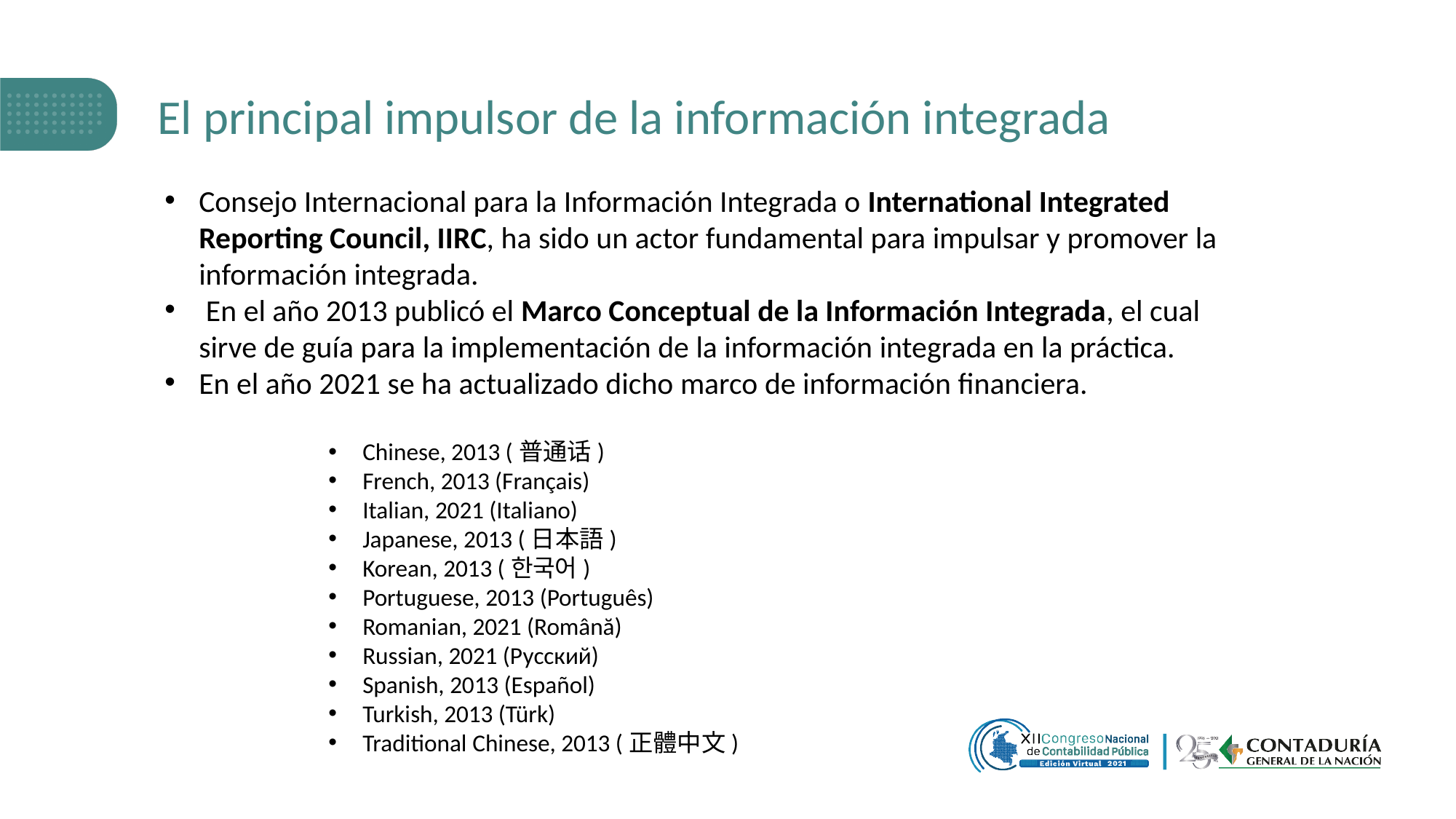

# El principal impulsor de la información integrada
Consejo Internacional para la Información Integrada o International Integrated Reporting Council, IIRC, ha sido un actor fundamental para impulsar y promover la información integrada.
 En el año 2013 publicó el Marco Conceptual de la Información Integrada, el cual sirve de guía para la implementación de la información integrada en la práctica.
En el año 2021 se ha actualizado dicho marco de información financiera.

Chinese, 2013 (普通话)
French, 2013 (Français)
Italian, 2021 (Italiano)
Japanese, 2013 (日本語)
Korean, 2013 (한국어)
Portuguese, 2013 (Português)
Romanian, 2021 (Română)
Russian, 2021 (Pусский)
Spanish, 2013 (Español)
Turkish, 2013 (Türk)
Traditional Chinese, 2013 (正體中文)